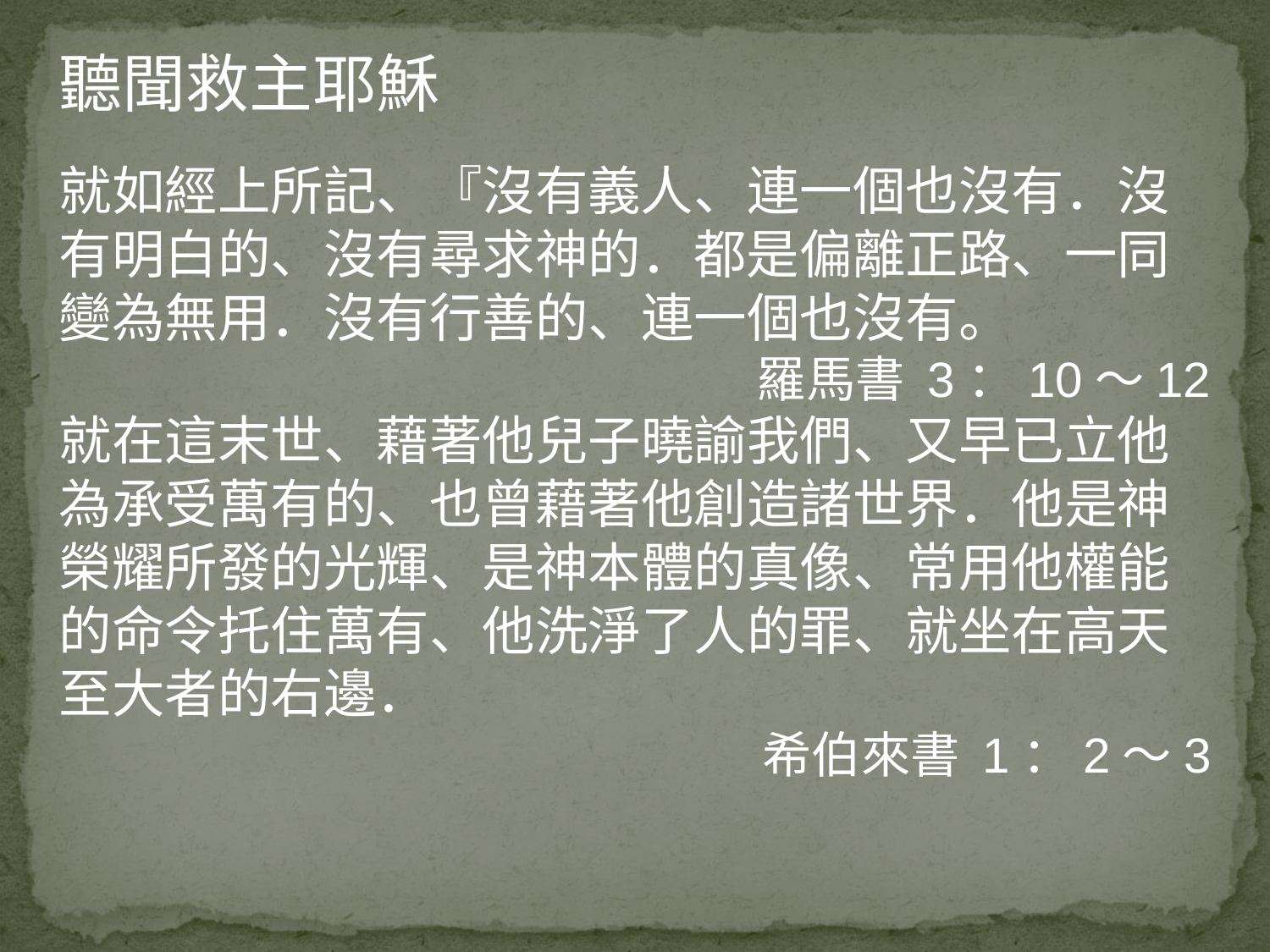

聽聞救主耶穌

就如經上所記、『沒有義人、連一個也沒有．沒有明白的、沒有尋求神的．都是偏離正路、一同變為無用．沒有行善的、連一個也沒有。
羅馬書 3：10～12
就在這末世、藉著他兒子曉諭我們、又早已立他為承受萬有的、也曾藉著他創造諸世界．他是神榮耀所發的光輝、是神本體的真像、常用他權能的命令托住萬有、他洗淨了人的罪、就坐在高天至大者的右邊．
希伯來書 1：2～3